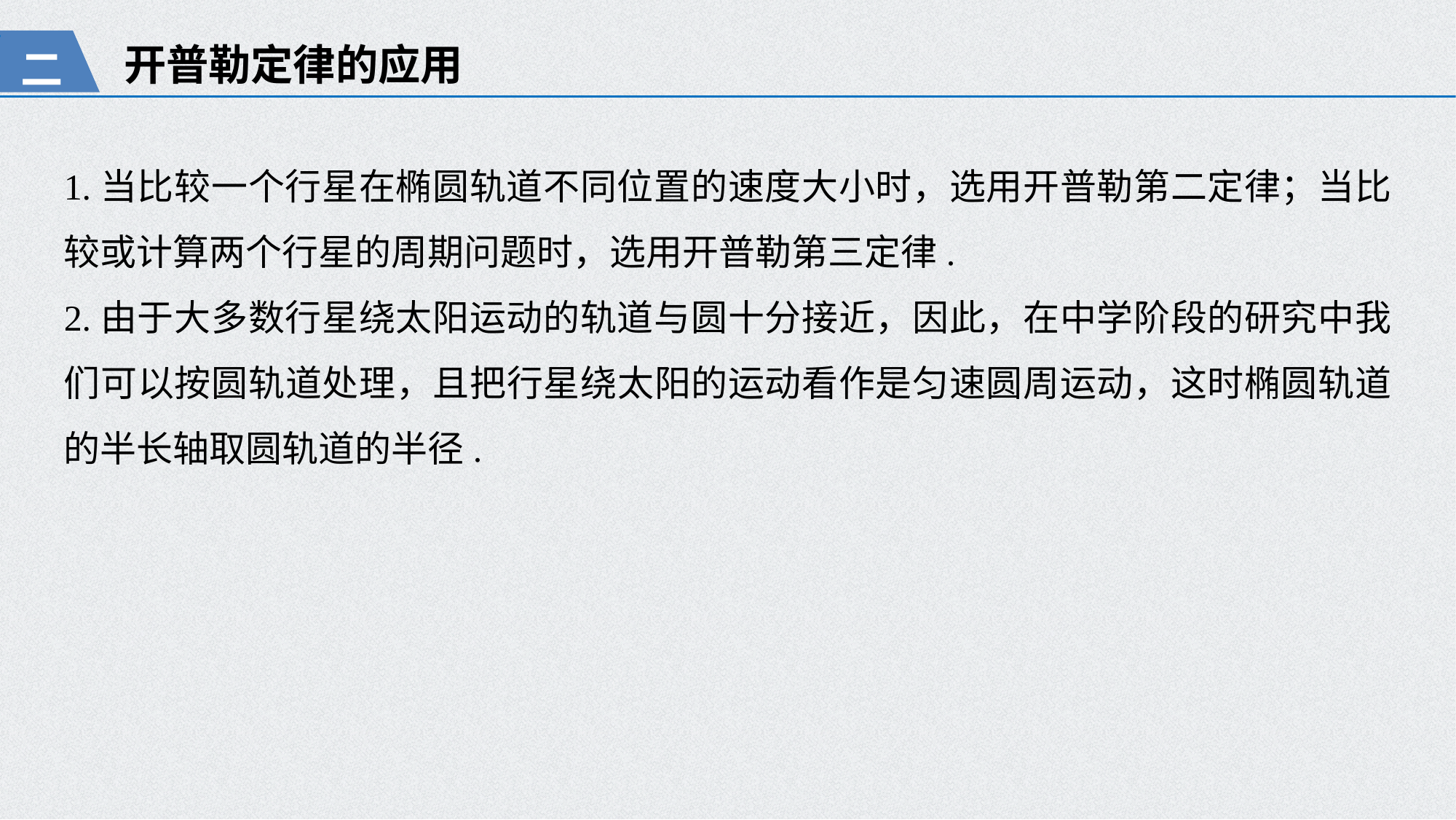

开普勒定律的应用

二
1.当比较一个行星在椭圆轨道不同位置的速度大小时，选用开普勒第二定律；当比较或计算两个行星的周期问题时，选用开普勒第三定律.
2.由于大多数行星绕太阳运动的轨道与圆十分接近，因此，在中学阶段的研究中我们可以按圆轨道处理，且把行星绕太阳的运动看作是匀速圆周运动，这时椭圆轨道的半长轴取圆轨道的半径.